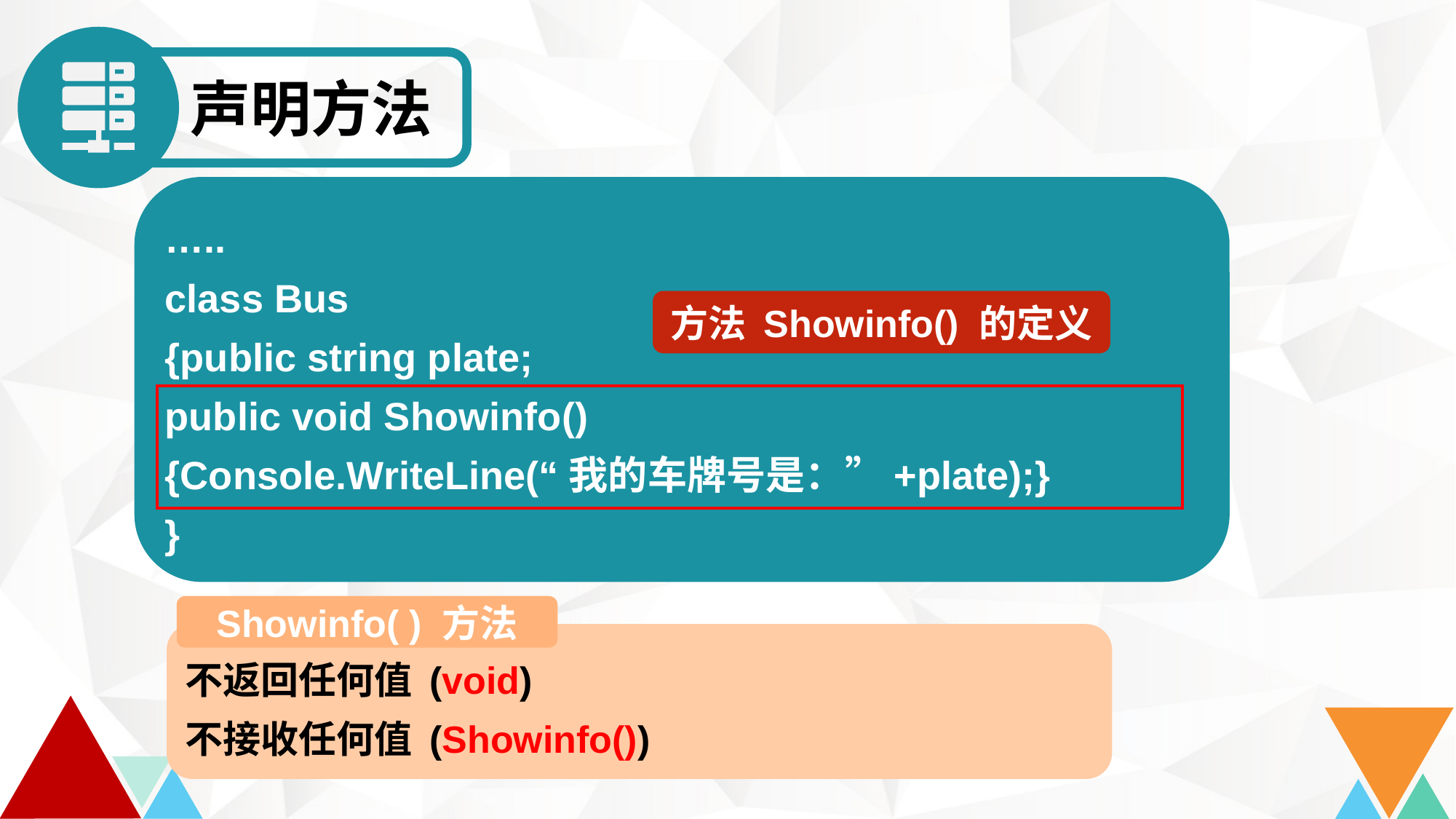

声明方法
…..
class Bus
{public string plate;
public void Showinfo()
{Console.WriteLine(“我的车牌号是：”+plate);}
}
方法 Showinfo() 的定义

Showinfo( ) 方法
不返回任何值 (void)
不接收任何值 (Showinfo())